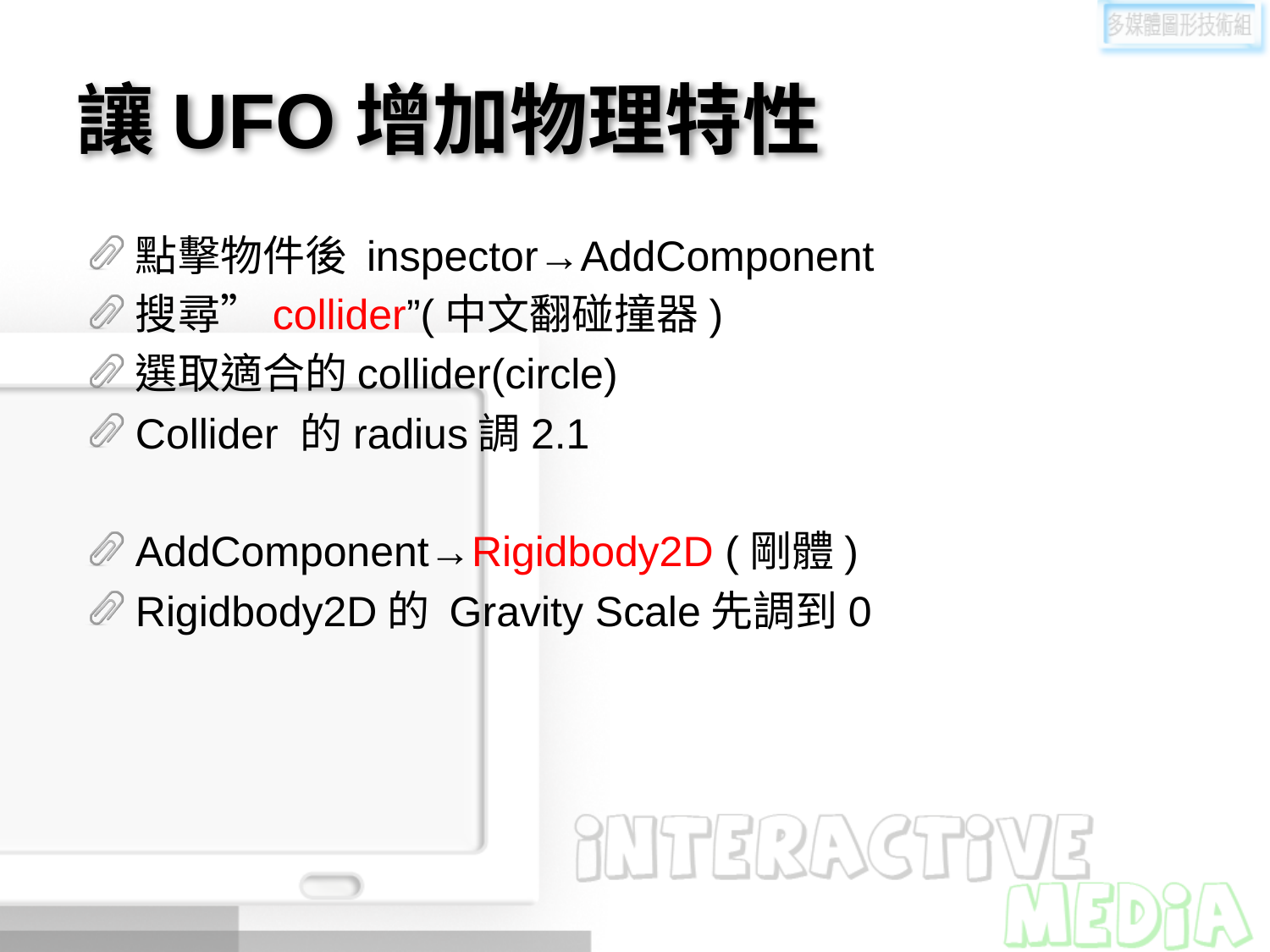

# 讓UFO增加物理特性
點擊物件後 inspector→AddComponent
搜尋”collider”(中文翻碰撞器)
選取適合的collider(circle)
Collider 的radius調2.1

AddComponent→Rigidbody2D (剛體)
Rigidbody2D的 Gravity Scale先調到0